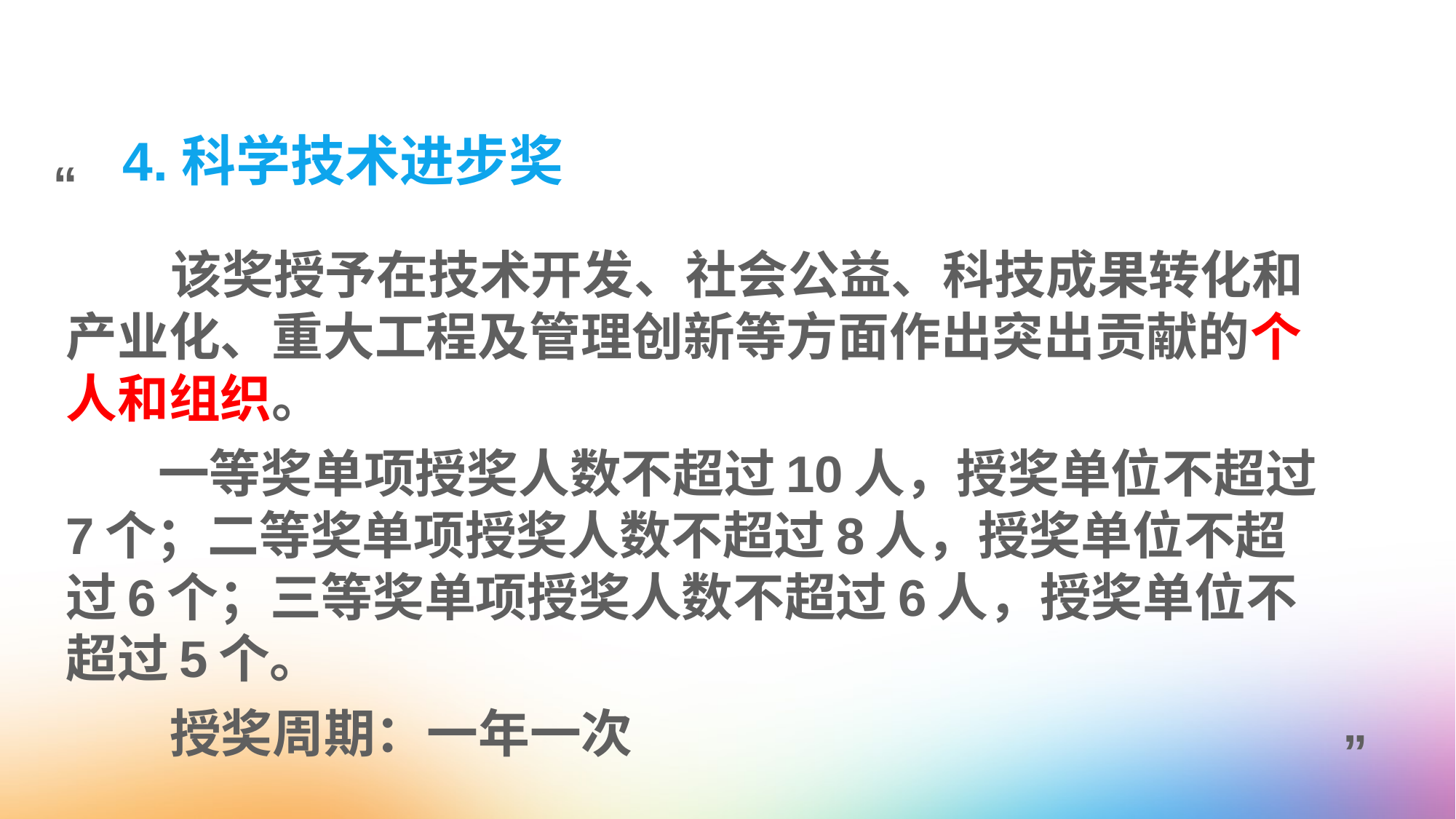

# 4.科学技术进步奖
“
         该奖授予在技术开发、社会公益、科技成果转化和产业化、重大工程及管理创新等方面作出突出贡献的个人和组织。
       一等奖单项授奖人数不超过10人，授奖单位不超过7个；二等奖单项授奖人数不超过8人，授奖单位不超过6个；三等奖单项授奖人数不超过6人，授奖单位不超过5个。
        授奖周期：一年一次
”